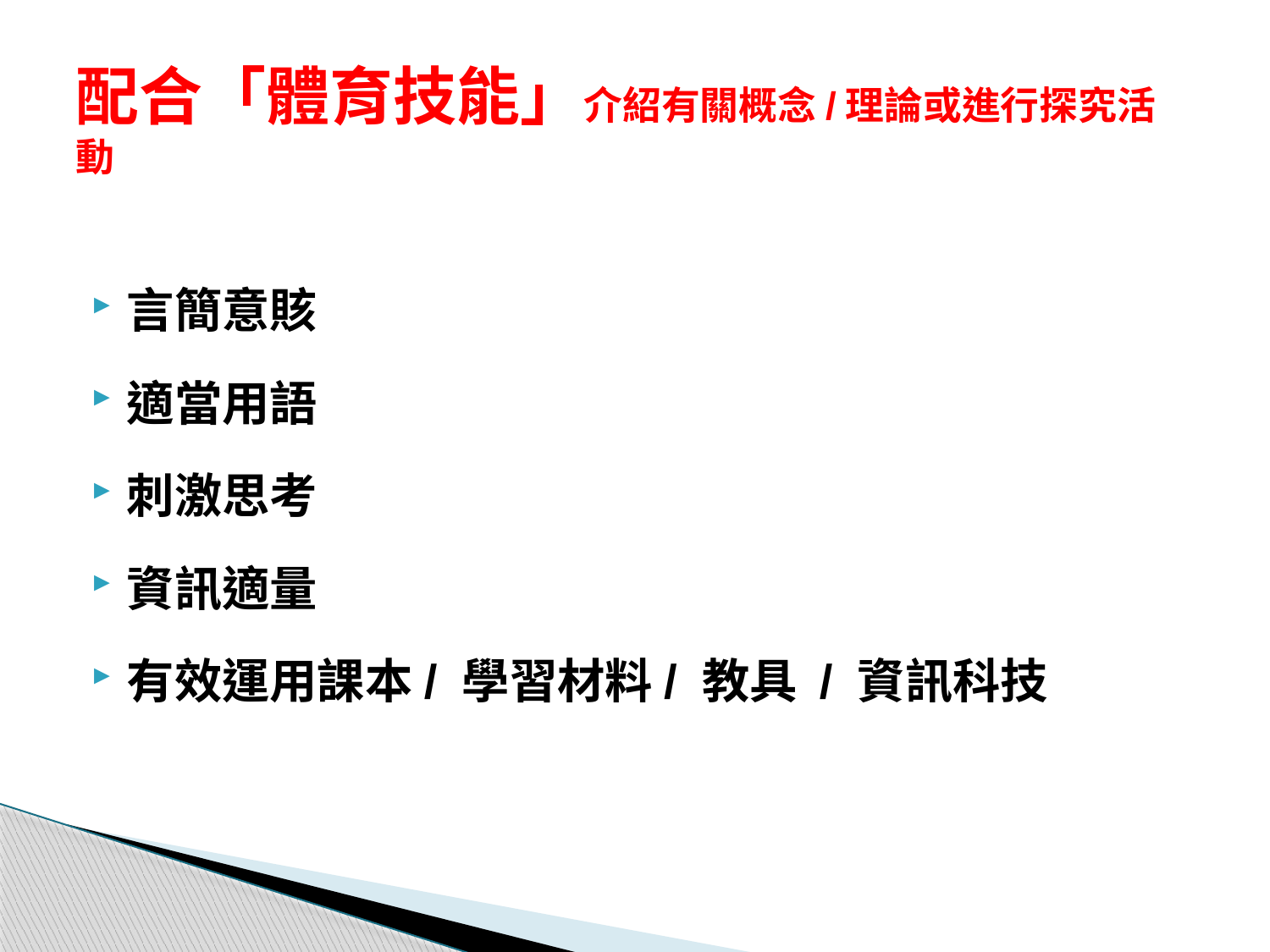

# 配合「體育技能」介紹有關概念/理論或進行探究活動
言簡意賅
適當用語
刺激思考
資訊適量
有效運用課本/ 學習材料/ 教具 / 資訊科技